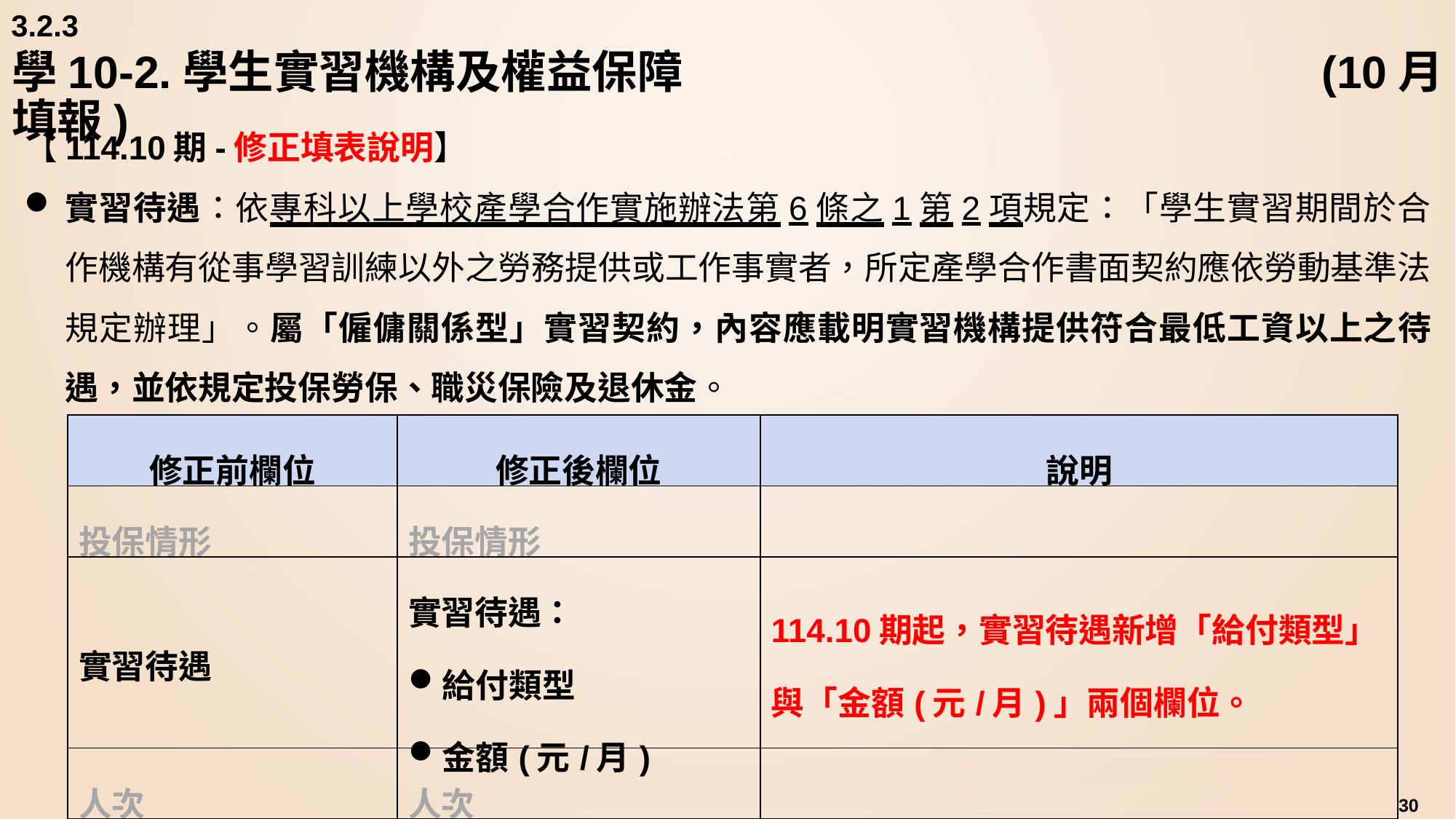

3.2.3
# 學10-2.學生實習機構及權益保障	   					(10月填報)
【114.10期-修正填表說明】
實習待遇：依專科以上學校產學合作實施辦法第6條之1第2項規定：「學生實習期間於合作機構有從事學習訓練以外之勞務提供或工作事實者，所定產學合作書面契約應依勞動基準法規定辦理」。屬「僱傭關係型」實習契約，內容應載明實習機構提供符合最低工資以上之待遇，並依規定投保勞保、職災保險及退休金。
| 修正前欄位 | 修正後欄位 | 說明 |
| --- | --- | --- |
| 投保情形 | 投保情形 |  |
| 實習待遇 | 實習待遇： 給付類型 金額(元/月) | 114.10期起，實習待遇新增「給付類型」與「金額(元/月)」兩個欄位。 |
| 人次 | 人次 |  |